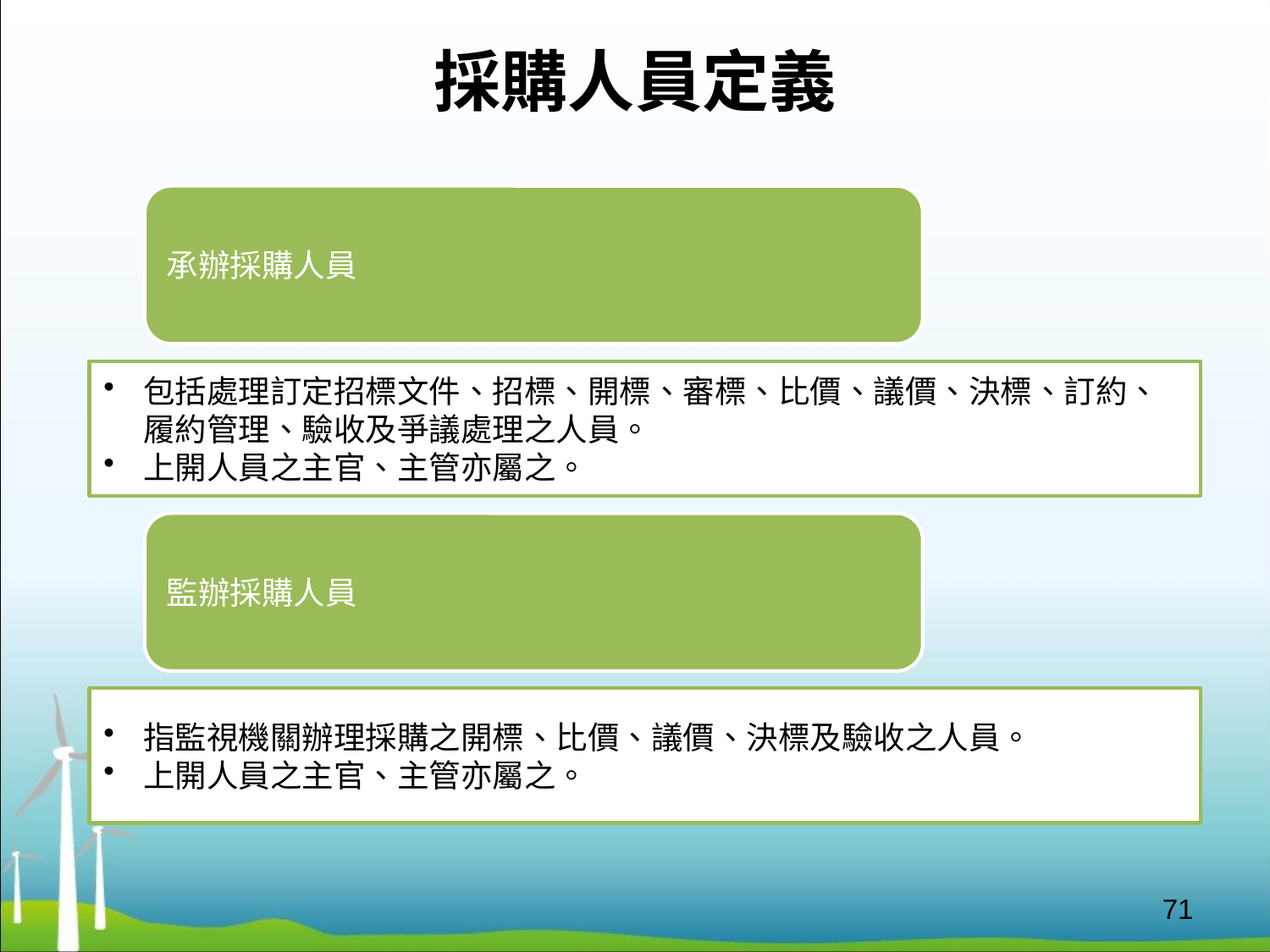

# 採購人員定義
承辦採購人員
監辦採購人員
包括處理訂定招標文件、招標、開標、審標、比價、議價、決標、訂約、履約管理、驗收及爭議處理之人員。
指監視機關辦理採購之開標、比價、議價、決標及驗收之人員。
上開人員之主官、主管亦屬之。
上開人員之主官、主管亦屬之。
71